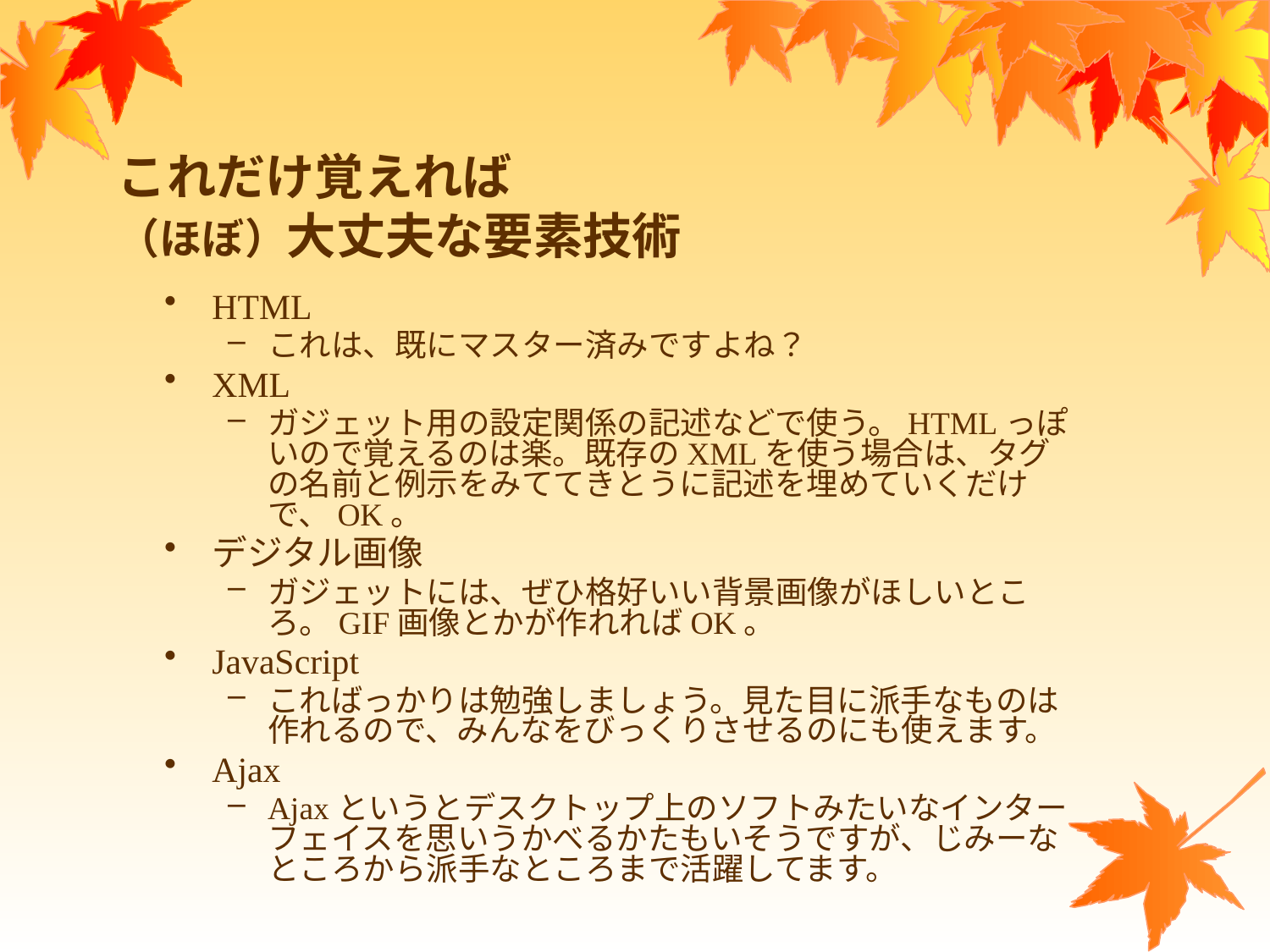

# これだけ覚えれば （ほぼ）大丈夫な要素技術
HTML
これは、既にマスター済みですよね？
XML
ガジェット用の設定関係の記述などで使う。HTMLっぽいので覚えるのは楽。既存のXMLを使う場合は、タグの名前と例示をみててきとうに記述を埋めていくだけで、OK。
デジタル画像
ガジェットには、ぜひ格好いい背景画像がほしいところ。GIF画像とかが作れればOK。
JavaScript
こればっかりは勉強しましょう。見た目に派手なものは作れるので、みんなをびっくりさせるのにも使えます。
Ajax
Ajaxというとデスクトップ上のソフトみたいなインターフェイスを思いうかべるかたもいそうですが、じみーなところから派手なところまで活躍してます。